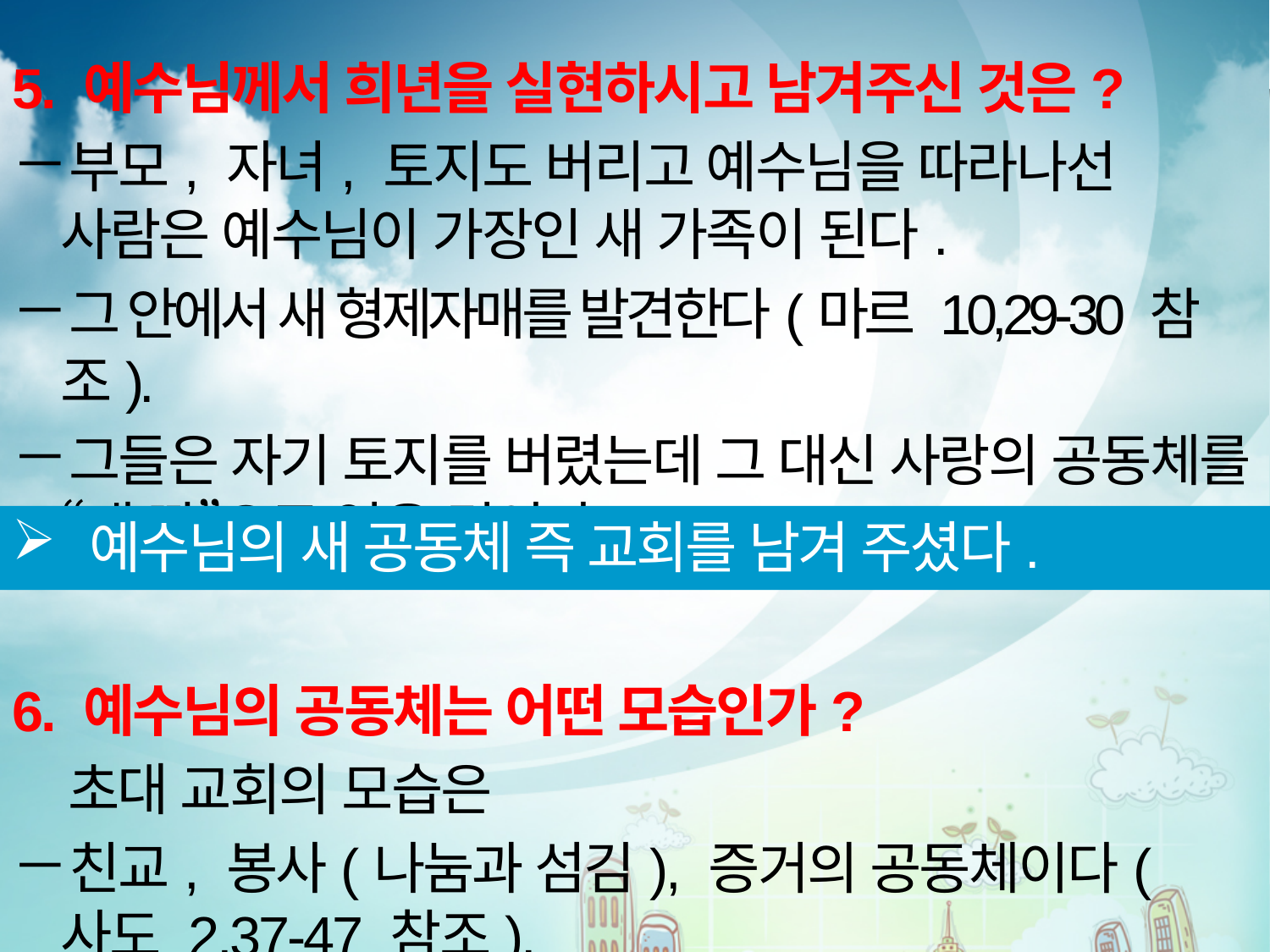

5. 예수님께서 희년을 실현하시고 남겨주신 것은?
부모, 자녀, 토지도 버리고 예수님을 따라나선 사람은 예수님이 가장인 새 가족이 된다.
그 안에서 새 형제자매를 발견한다(마르 10,29-30 참조).
그들은 자기 토지를 버렸는데 그 대신 사랑의 공동체를 “새 땅”으로 얻은 것이다.

6. 예수님의 공동체는 어떤 모습인가?
   초대 교회의 모습은
친교, 봉사(나눔과 섬김), 증거의 공동체이다(사도 2,37-47 참조).

 예수님의 새 공동체 즉 교회를 남겨 주셨다.